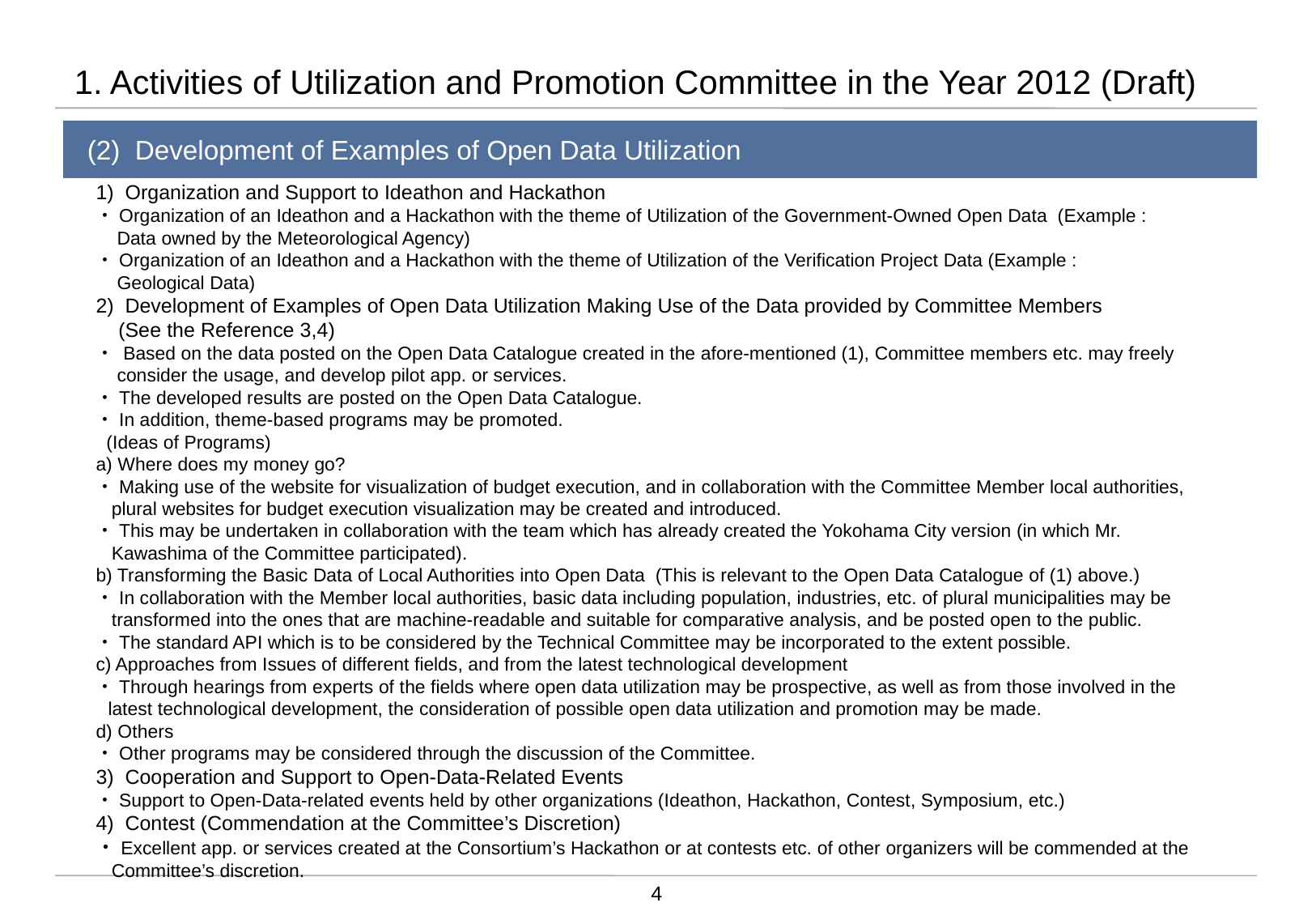

# 1. Activities of Utilization and Promotion Committee in the Year 2012 (Draft)
(2)  Development of Examples of Open Data Utilization

1)  Organization and Support to Ideathon and Hackathon
・Organization of an Ideathon and a Hackathon with the theme of Utilization of the Government-Owned Open Data  (Example :
    Data owned by the Meteorological Agency)
・Organization of an Ideathon and a Hackathon with the theme of Utilization of the Verification Project Data (Example :
    Geological Data)
2)  Development of Examples of Open Data Utilization Making Use of the Data provided by Committee Members
    (See the Reference 3,4)
・ Based on the data posted on the Open Data Catalogue created in the afore-mentioned (1), Committee members etc. may freely
    consider the usage, and develop pilot app. or services.
・The developed results are posted on the Open Data Catalogue.
・In addition, theme-based programs may be promoted.
  (Ideas of Programs)
a) Where does my money go?
・Making use of the website for visualization of budget execution, and in collaboration with the Committee Member local authorities,
   plural websites for budget execution visualization may be created and introduced.
・This may be undertaken in collaboration with the team which has already created the Yokohama City version (in which Mr.
   Kawashima of the Committee participated).
b) Transforming the Basic Data of Local Authorities into Open Data  (This is relevant to the Open Data Catalogue of (1) above.)
・In collaboration with the Member local authorities, basic data including population, industries, etc. of plural municipalities may be
   transformed into the ones that are machine-readable and suitable for comparative analysis, and be posted open to the public.
・The standard API which is to be considered by the Technical Committee may be incorporated to the extent possible.
c) Approaches from Issues of different fields, and from the latest technological development
・Through hearings from experts of the fields where open data utilization may be prospective, as well as from those involved in the latest technological development, the consideration of possible open data utilization and promotion may be made.
d) Others
・Other programs may be considered through the discussion of the Committee.
3)  Cooperation and Support to Open-Data-Related Events
・Support to Open-Data-related events held by other organizations (Ideathon, Hackathon, Contest, Symposium, etc.)
4)  Contest (Commendation at the Committee’s Discretion)
・Excellent app. or services created at the Consortium’s Hackathon or at contests etc. of other organizers will be commended at the
   Committee’s discretion.
4